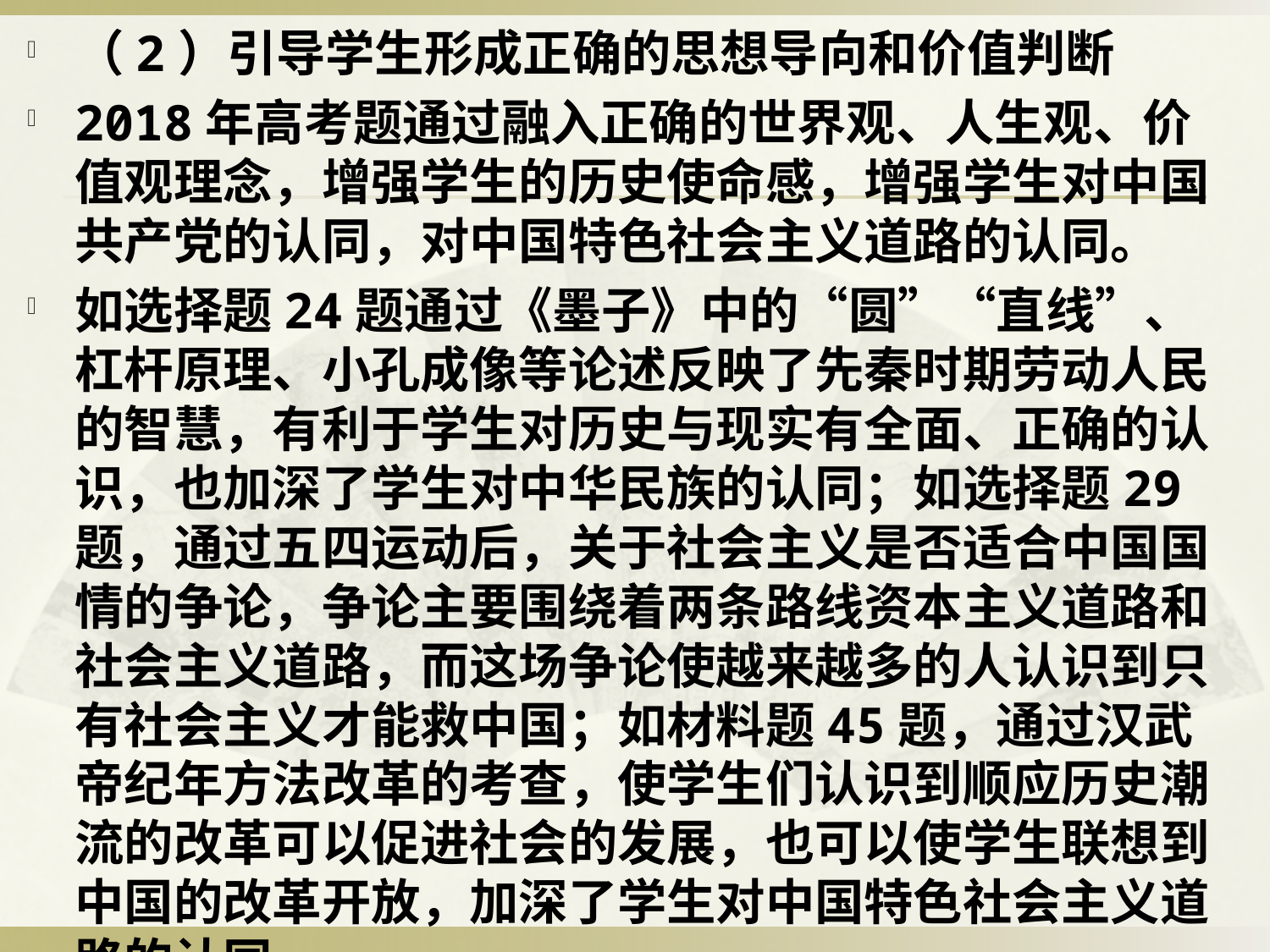

（2）引导学生形成正确的思想导向和价值判断
2018年高考题通过融入正确的世界观、人生观、价值观理念，增强学生的历史使命感，增强学生对中国共产党的认同，对中国特色社会主义道路的认同。
如选择题24题通过《墨子》中的“圆”“直线”、杠杆原理、小孔成像等论述反映了先秦时期劳动人民的智慧，有利于学生对历史与现实有全面、正确的认识，也加深了学生对中华民族的认同；如选择题29题，通过五四运动后，关于社会主义是否适合中国国情的争论，争论主要围绕着两条路线资本主义道路和社会主义道路，而这场争论使越来越多的人认识到只有社会主义才能救中国；如材料题45题，通过汉武帝纪年方法改革的考查，使学生们认识到顺应历史潮流的改革可以促进社会的发展，也可以使学生联想到中国的改革开放，加深了学生对中国特色社会主义道路的认同。